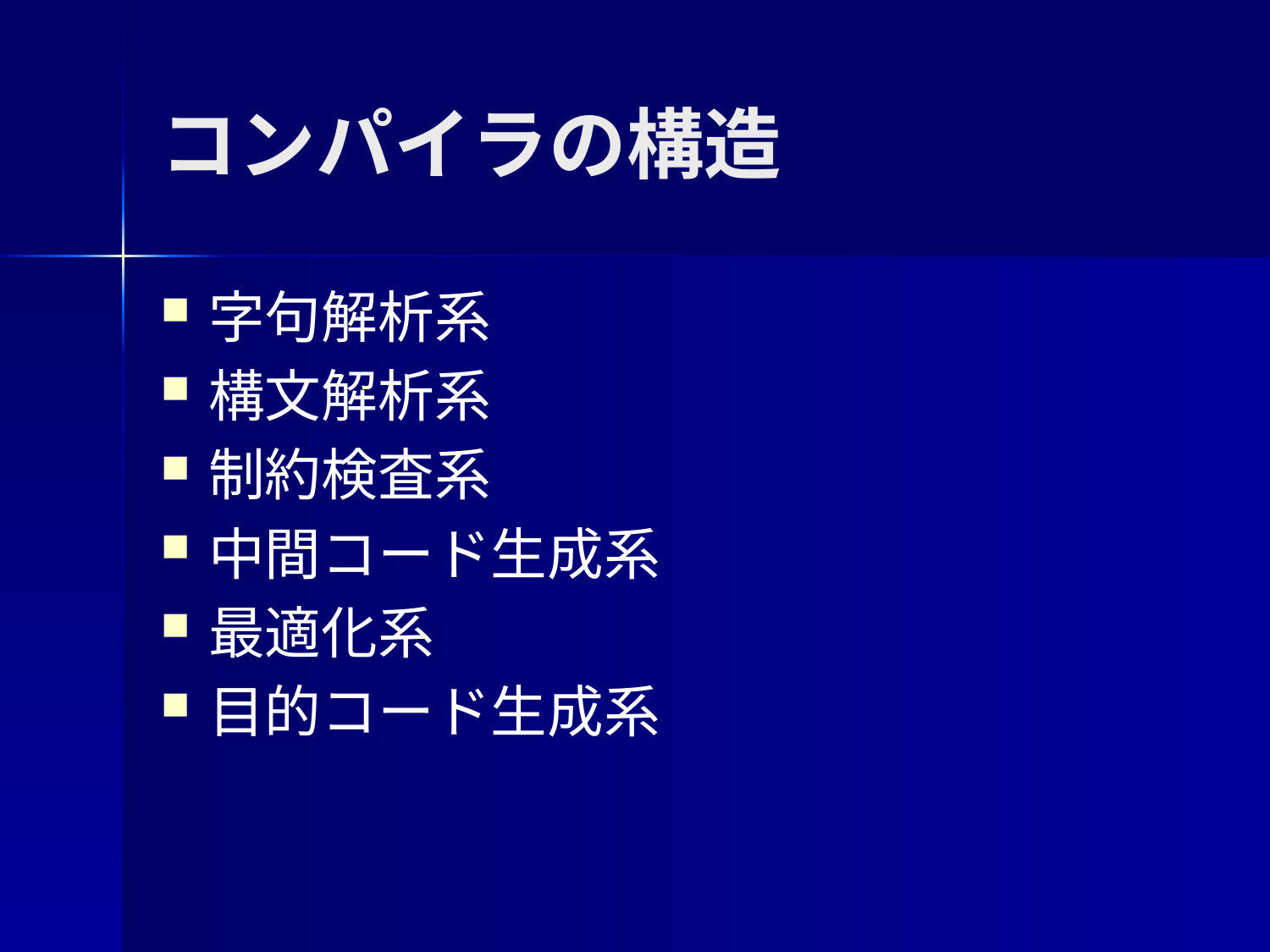

# コンパイラの構造
字句解析系
構文解析系
制約検査系
中間コード生成系
最適化系
目的コード生成系